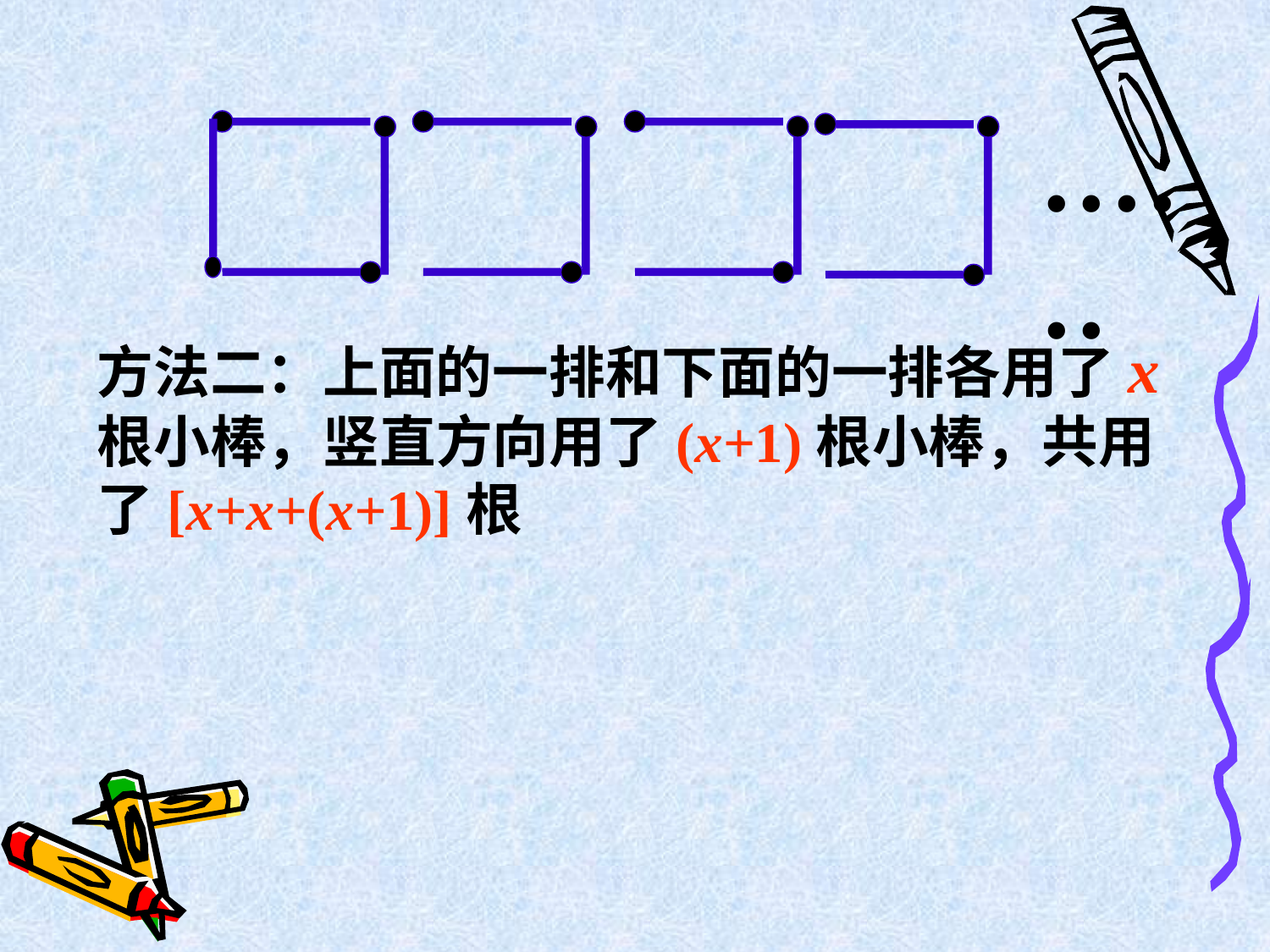

······

方法二：上面的一排和下面的一排各用了x根小棒，竖直方向用了(x+1)根小棒，共用了[x+x+(x+1)]根